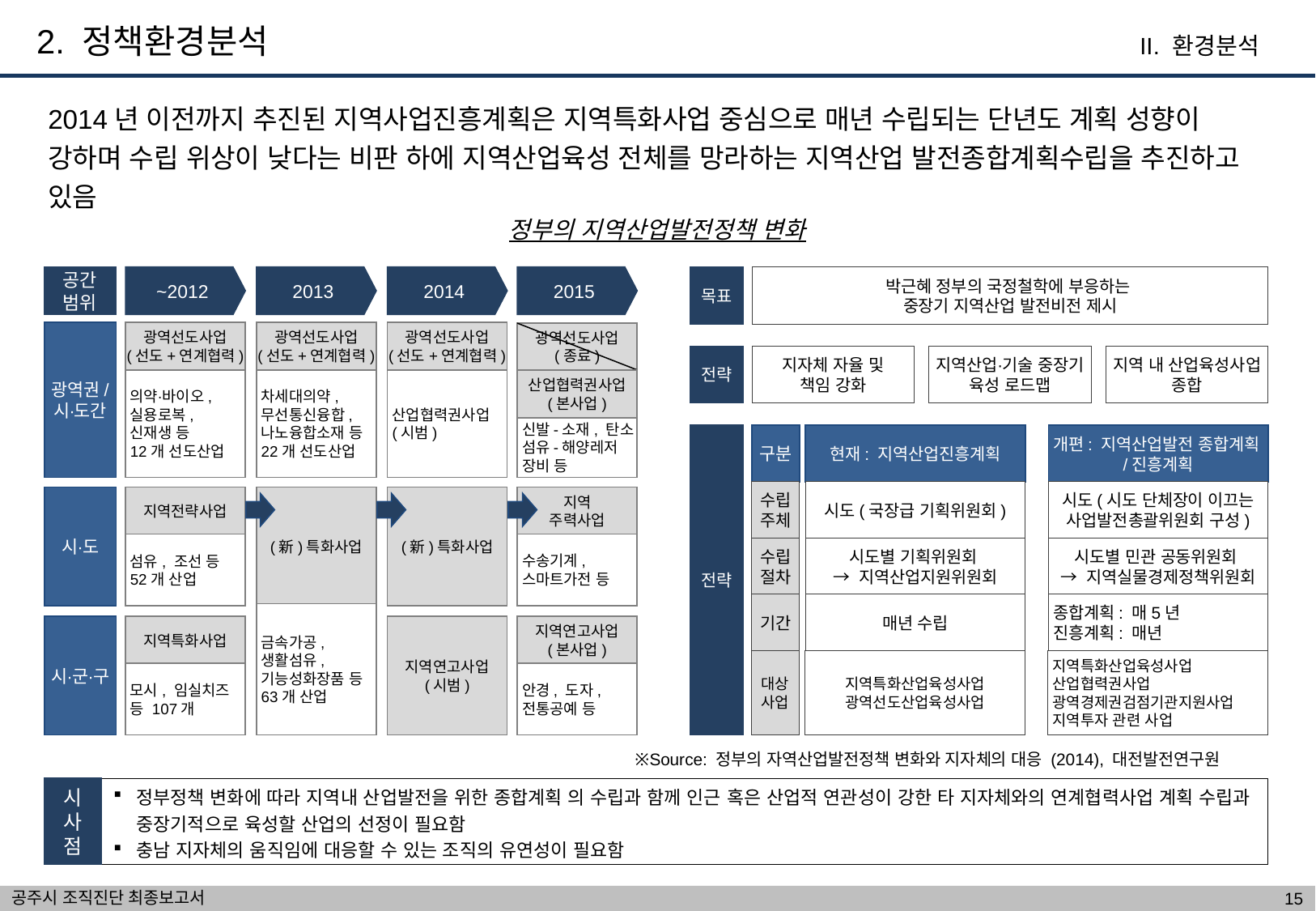

2. 정책환경분석
II. 환경분석
2014년 이전까지 추진된 지역사업진흥계획은 지역특화사업 중심으로 매년 수립되는 단년도 계획 성향이 강하며 수립 위상이 낮다는 비판 하에 지역산업육성 전체를 망라하는 지역산업 발전종합계획수립을 추진하고 있음
정부의 지역산업발전정책 변화
공간
범위
~2012
2013
2014
2015
목표
박근혜 정부의 국정철학에 부응하는
중장기 지역산업 발전비전 제시
광역선도사업
(선도+연계협력)
광역권/
시∙도간
광역선도사업
(선도+연계협력)
광역선도사업
(선도+연계협력)
광역선도사업
(종료)
전략
지자체 자율 및
책임 강화
지역산업∙기술 중장기 육성 로드맵
지역 내 산업육성사업 종합
산업협력권사업
(본사업)
의약∙바이오,
실용로복,
신재생 등
12개 선도산업
차세대의약,
무선통신융합,
나노융합소재 등
22개 선도산업
산업협력권사업
(시범)
신발-소재, 탄소
섬유-해양레저
장비 등
전략
구분
현재: 지역산업진흥계획
개편: 지역산업발전 종합계획/진흥계획
수립
주체
시도(국장급 기획위원회)
시도(시도 단체장이 이끄는 사업발전총괄위원회 구성)
지역
주력사업
시∙도
지역전략사업
(新)특화사업
(新)특화사업

수송기계,
스마트가전 등
섬유, 조선 등
52개 산업
수립
절차
시도별 기획위원회
→ 지역산업지원위원회
시도별 민관 공동위원회
→ 지역실물경제정책위원회
기간
매년 수립
종합계획: 매5년
진흥계획: 매년
금속가공,
생활섬유,
기능성화장품 등
63개 산업
시∙군∙구
지역특화사업
지역연고사업
(시범)
지역연고사업
(본사업)
대상사업
지역특화산업육성사업
광역선도산업육성사업
지역특화산업육성사업
산업협력권사업
광역경제권검점기관지원사업
지역투자 관련 사업
모시, 임실치즈
등 107개
안경, 도자,
전통공예 등
※ Source: 정부의 자역산업발전정책 변화와 지자체의 대응 (2014), 대전발전연구원
시
사
점
정부정책 변화에 따라 지역내 산업발전을 위한 종합계획 의 수립과 함께 인근 혹은 산업적 연관성이 강한 타 지자체와의 연계협력사업 계획 수립과 중장기적으로 육성할 산업의 선정이 필요함
충남 지자체의 움직임에 대응할 수 있는 조직의 유연성이 필요함